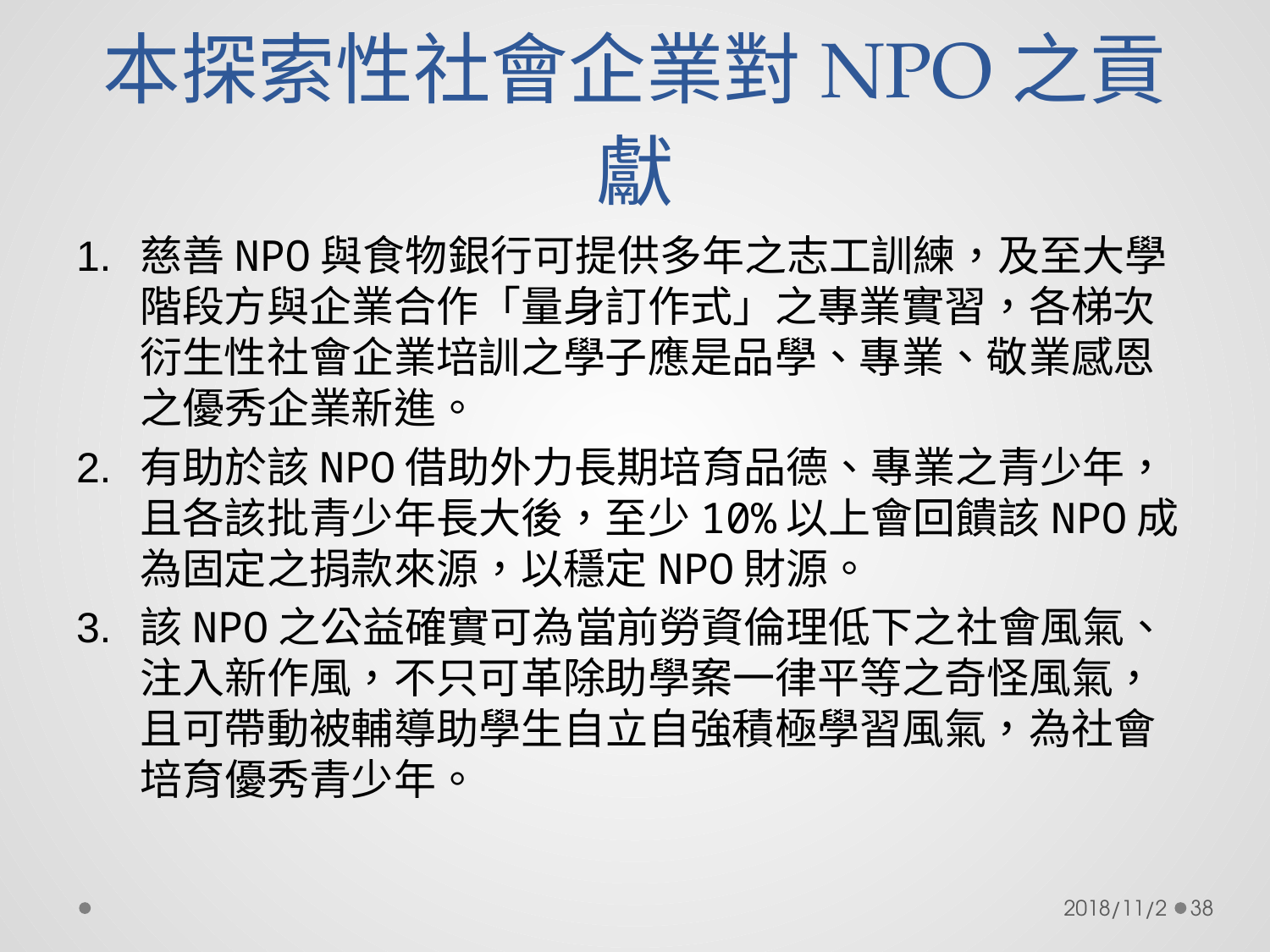

# 本探索性社會企業對NPO之貢獻
慈善NPO與食物銀行可提供多年之志工訓練，及至大學階段方與企業合作「量身訂作式」之專業實習，各梯次衍生性社會企業培訓之學子應是品學、專業、敬業感恩之優秀企業新進。
有助於該NPO借助外力長期培育品德、專業之青少年，且各該批青少年長大後，至少10%以上會回饋該NPO成為固定之捐款來源，以穩定NPO財源。
該NPO之公益確實可為當前勞資倫理低下之社會風氣、注入新作風，不只可革除助學案一律平等之奇怪風氣，且可帶動被輔導助學生自立自強積極學習風氣，為社會培育優秀青少年。
2018/11/2
38